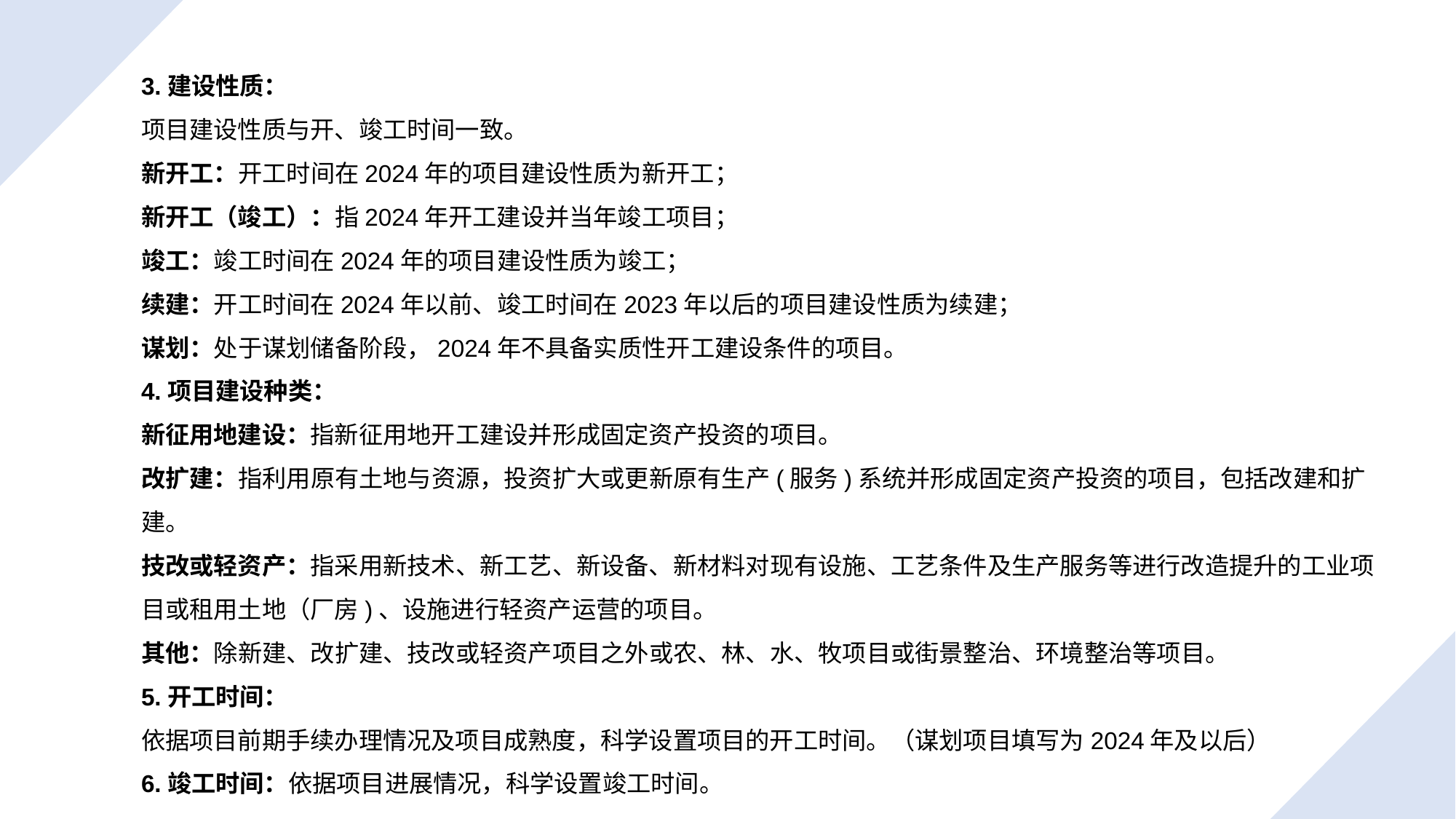

3.建设性质：
项目建设性质与开、竣工时间一致。
新开工：开工时间在2024年的项目建设性质为新开工；
新开工（竣工）：指2024年开工建设并当年竣工项目；
竣工：竣工时间在2024年的项目建设性质为竣工；
续建：开工时间在2024年以前、竣工时间在2023年以后的项目建设性质为续建；
谋划：处于谋划储备阶段，2024年不具备实质性开工建设条件的项目。
4.项目建设种类：
新征用地建设：指新征用地开工建设并形成固定资产投资的项目。
改扩建：指利用原有土地与资源，投资扩大或更新原有生产(服务)系统并形成固定资产投资的项目，包括改建和扩建。
技改或轻资产：指采用新技术、新工艺、新设备、新材料对现有设施、工艺条件及生产服务等进行改造提升的工业项目或租用土地（厂房)、设施进行轻资产运营的项目。
其他：除新建、改扩建、技改或轻资产项目之外或农、林、水、牧项目或街景整治、环境整治等项目。
5.开工时间：
依据项目前期手续办理情况及项目成熟度，科学设置项目的开工时间。（谋划项目填写为2024年及以后）
6.竣工时间：依据项目进展情况，科学设置竣工时间。